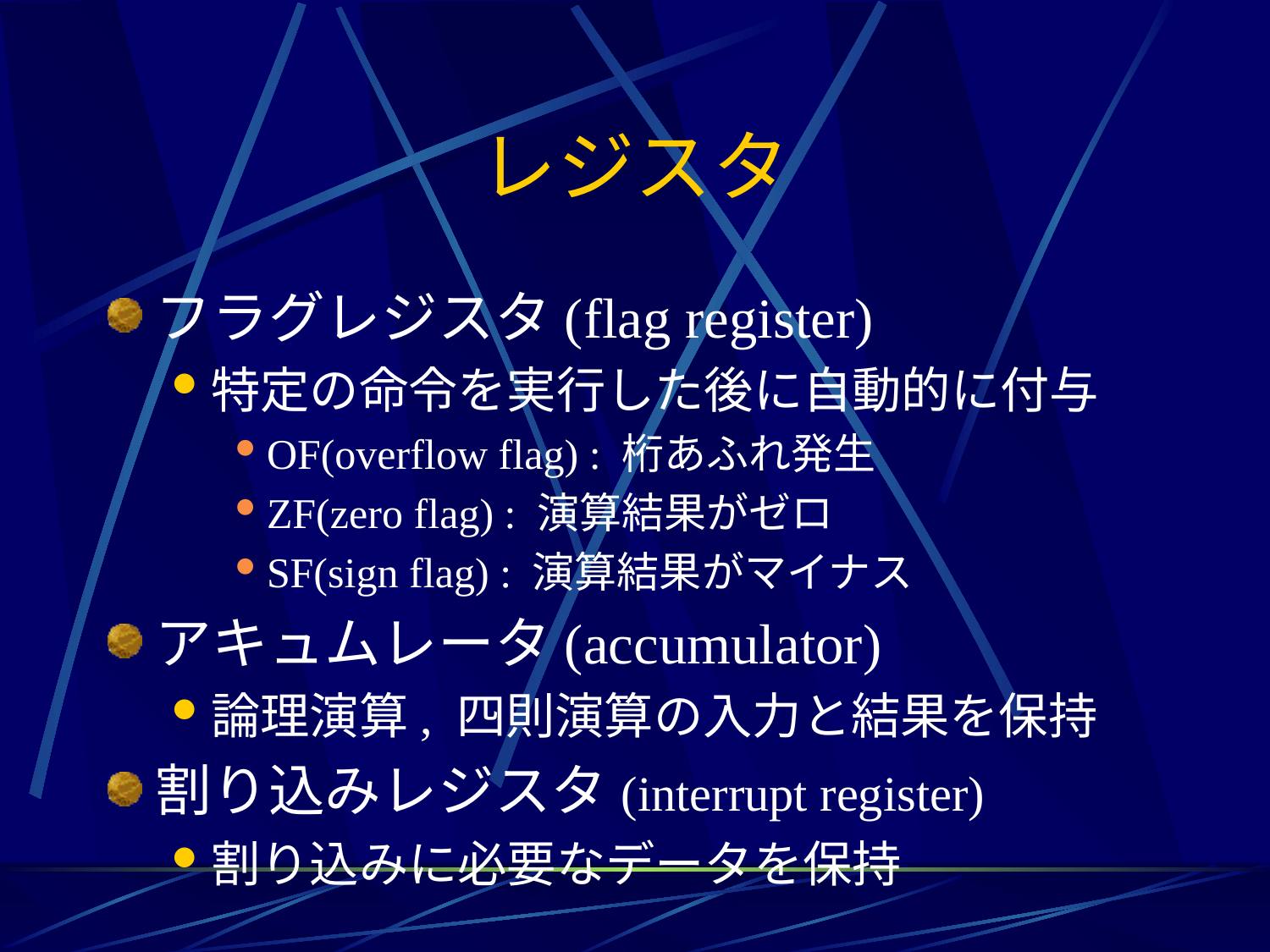

# レジスタ
フラグレジスタ(flag register)
特定の命令を実行した後に自動的に付与
OF(overflow flag) : 桁あふれ発生
ZF(zero flag) : 演算結果がゼロ
SF(sign flag) : 演算結果がマイナス
アキュムレータ(accumulator)
論理演算, 四則演算の入力と結果を保持
割り込みレジスタ(interrupt register)
割り込みに必要なデータを保持